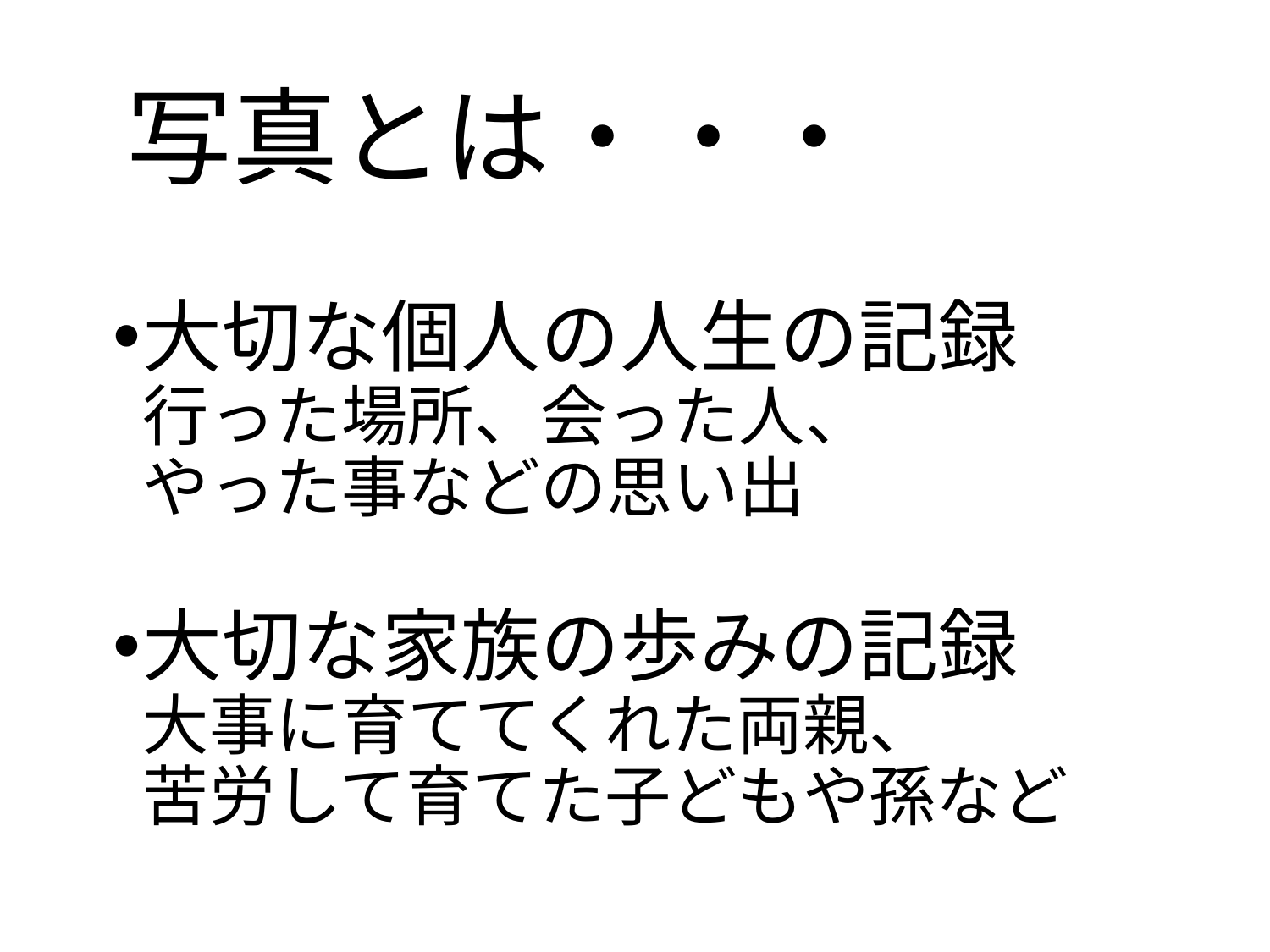

# 写真とは・・・
大切な個人の人生の記録
行った場所、会った人、
やった事などの思い出
大切な家族の歩みの記録
大事に育ててくれた両親、
苦労して育てた子どもや孫など